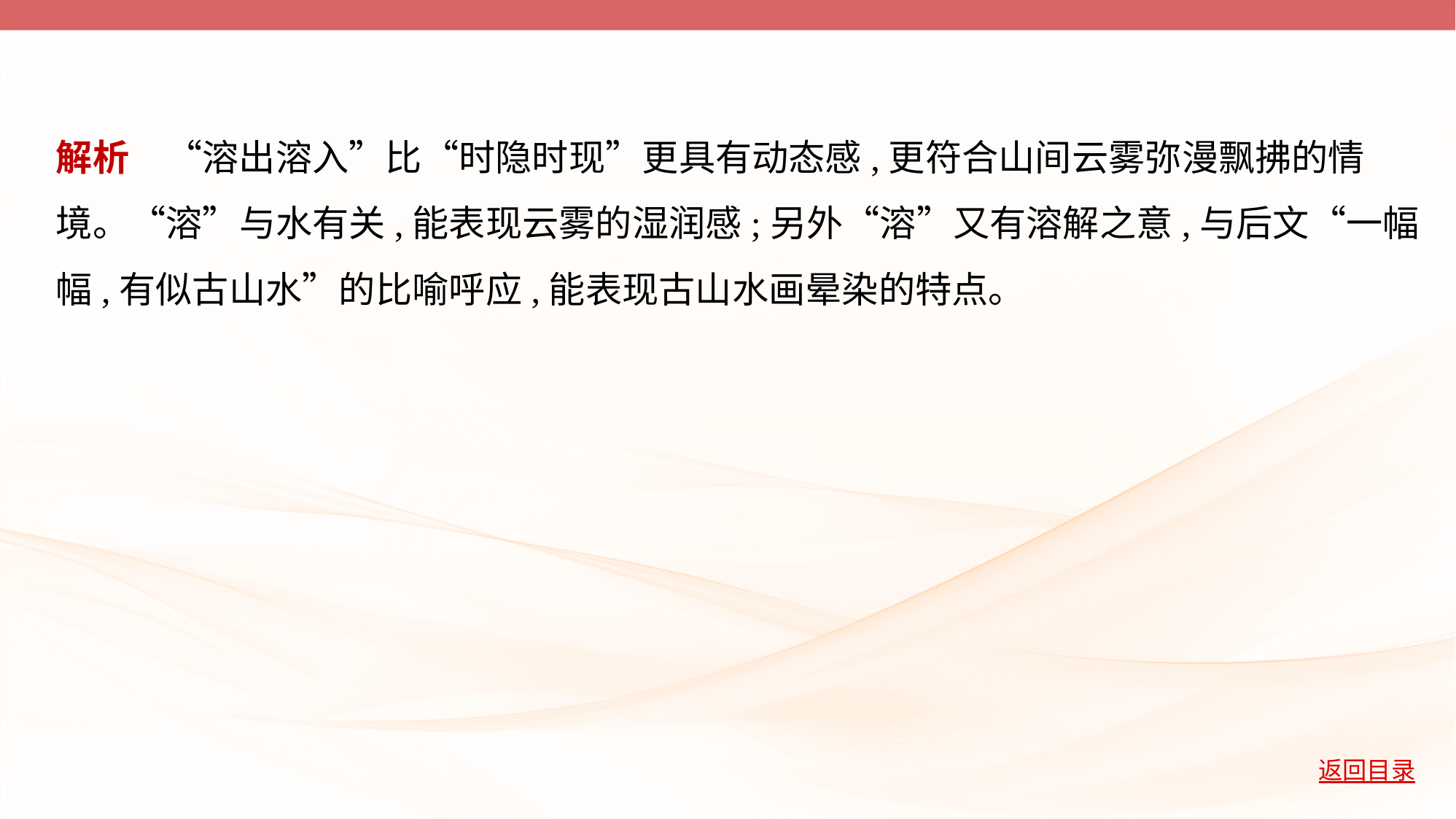

解析　“溶出溶入”比“时隐时现”更具有动态感,更符合山间云雾弥漫飘拂的情
境。“溶”与水有关,能表现云雾的湿润感;另外“溶”又有溶解之意,与后文“一幅
幅,有似古山水”的比喻呼应,能表现古山水画晕染的特点。